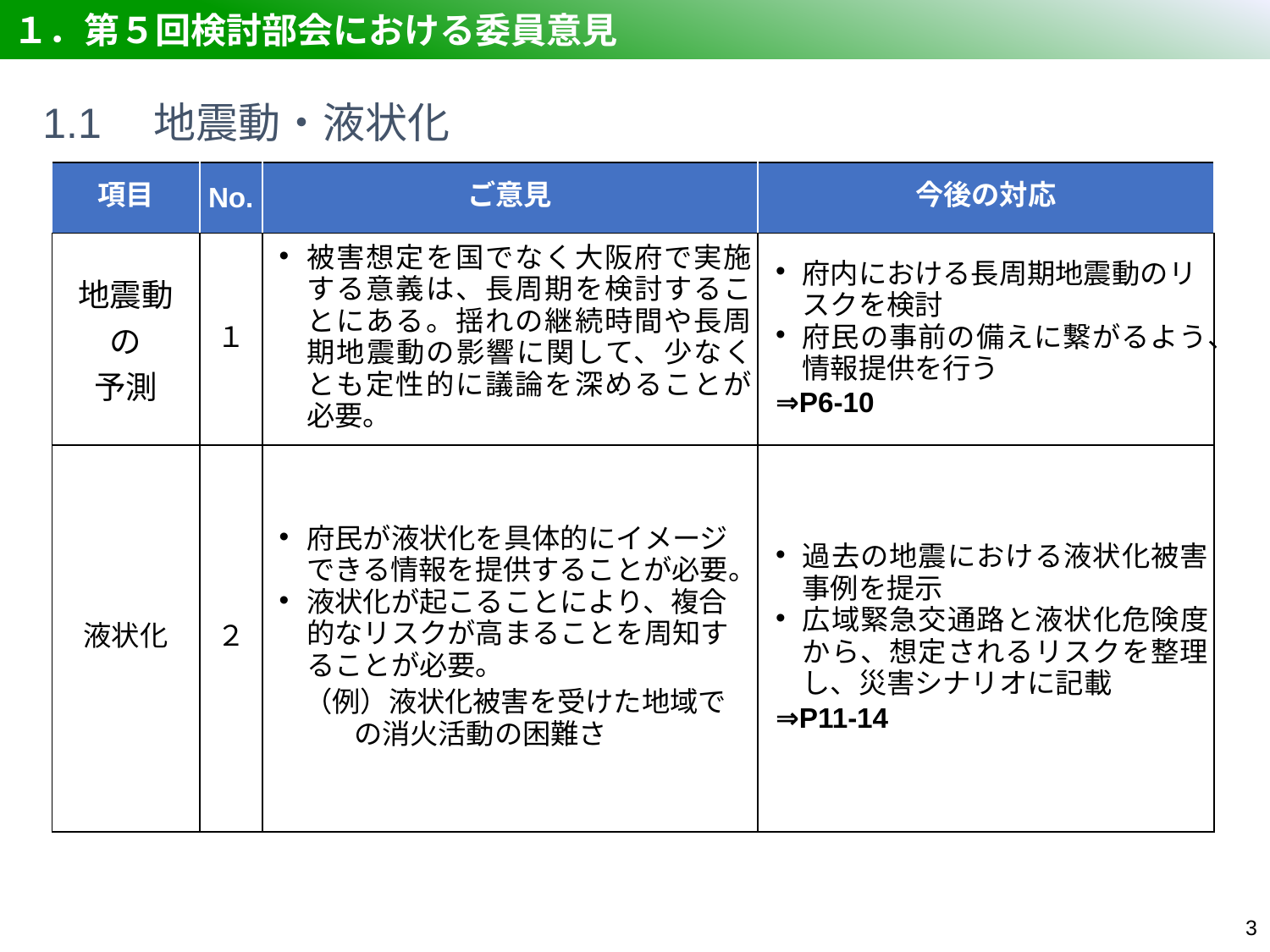

# １．第５回検討部会における委員意見
1.1　地震動・液状化
| 項目 | No. | ご意見 | 今後の対応 |
| --- | --- | --- | --- |
| 地震動の 予測 | １ | 被害想定を国でなく大阪府で実施する意義は、長周期を検討することにある。揺れの継続時間や長周期地震動の影響に関して、少なくとも定性的に議論を深めることが必要。 | 府内における長周期地震動のリスクを検討 府民の事前の備えに繋がるよう、情報提供を行う ⇒P6-10 |
| 液状化 | ２ | 府民が液状化を具体的にイメージできる情報を提供することが必要。 液状化が起こることにより、複合的なリスクが高まることを周知することが必要。 （例）液状化被害を受けた地域での消火活動の困難さ | 過去の地震における液状化被害事例を提示 広域緊急交通路と液状化危険度から、想定されるリスクを整理し、災害シナリオに記載 ⇒P11-14 |
3